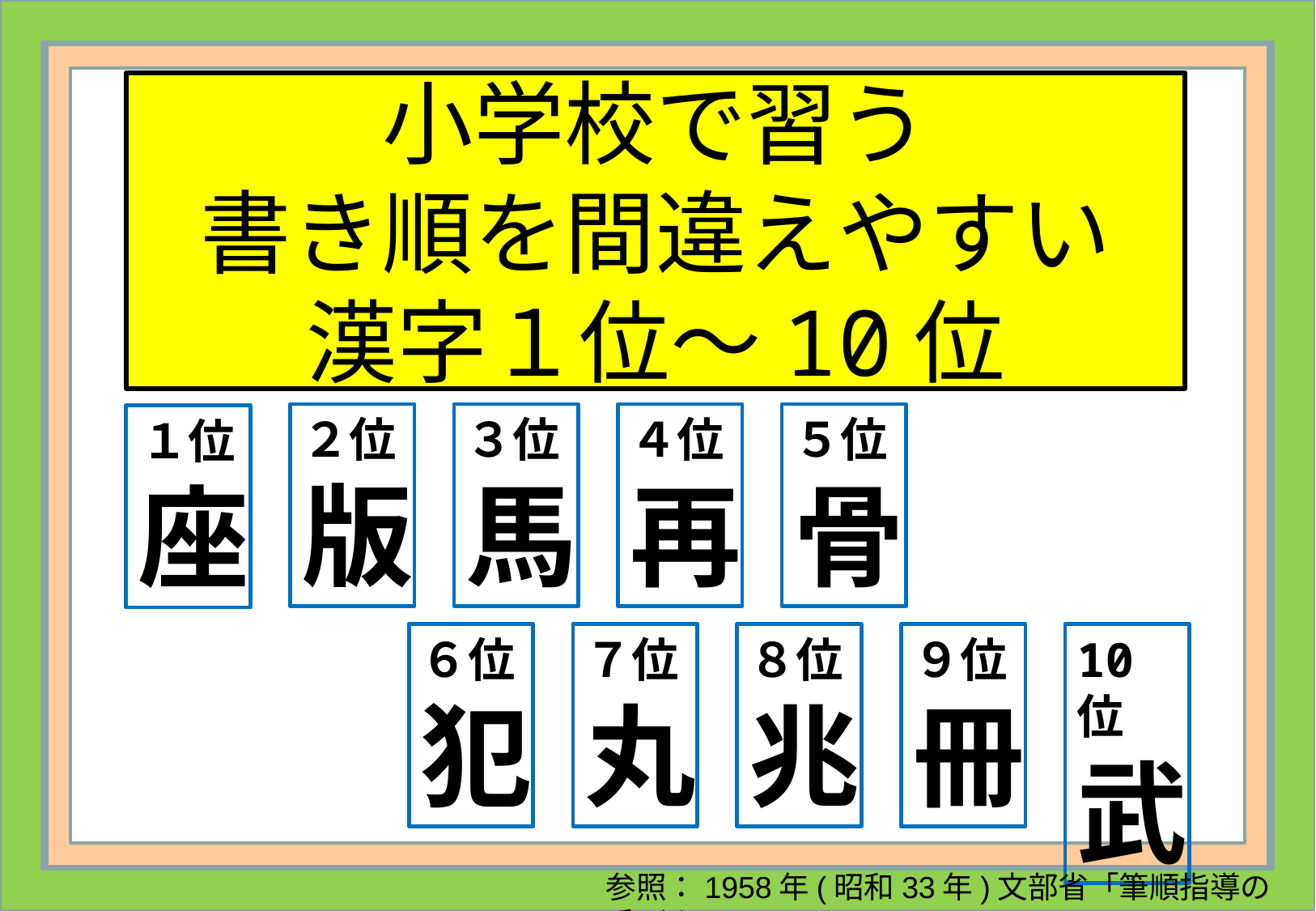

# 小学校で習う 書き順を間違えやすい 漢字１位～10位
３位馬
４位再
５位骨
２位版
１位座
６位犯
７位丸
８位兆
９位冊
10位武
参照：1958年(昭和33年)文部省「筆順指導の手びき」